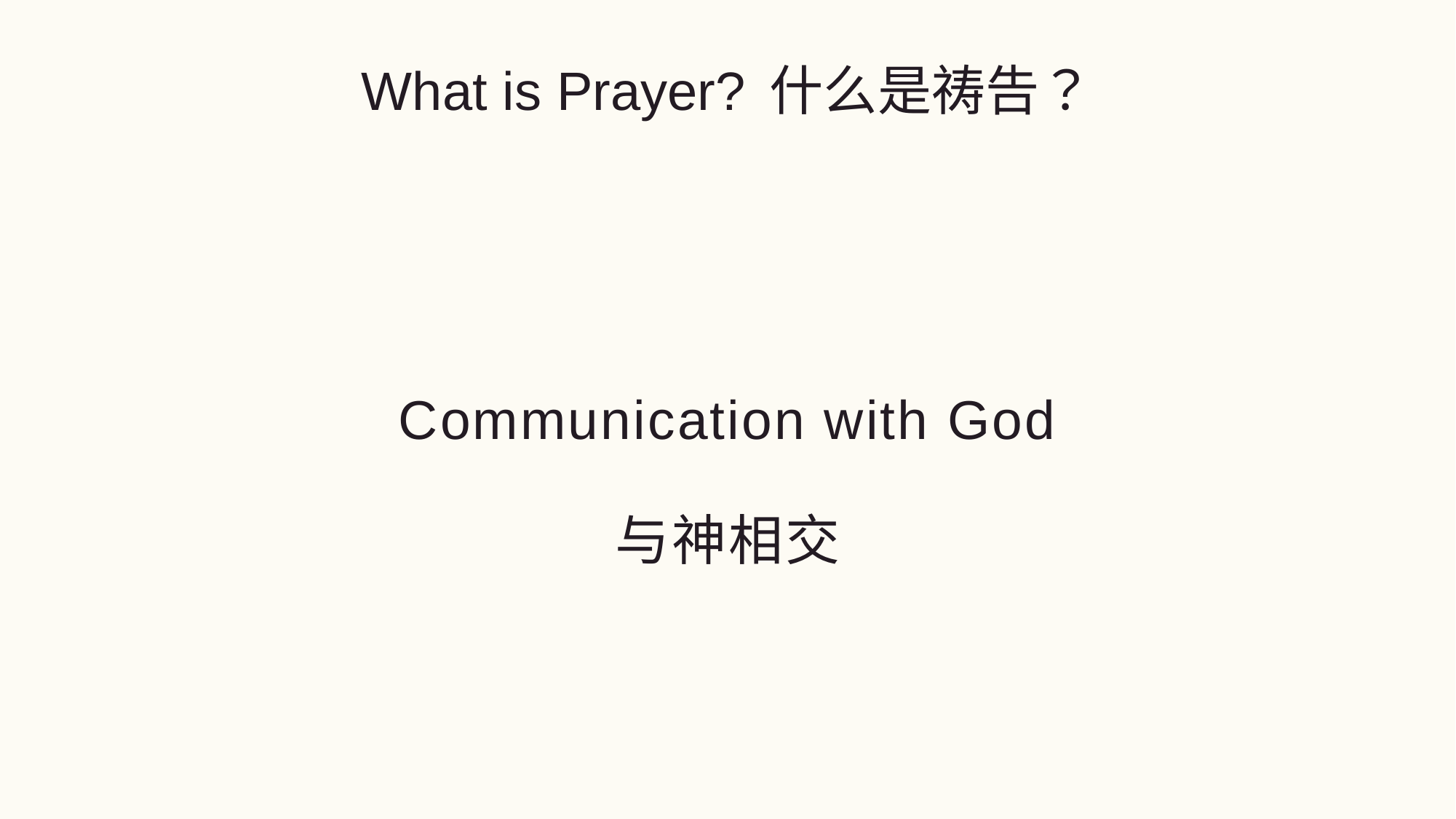

What is Prayer? 什么是祷告？
Communication with God
与神相交